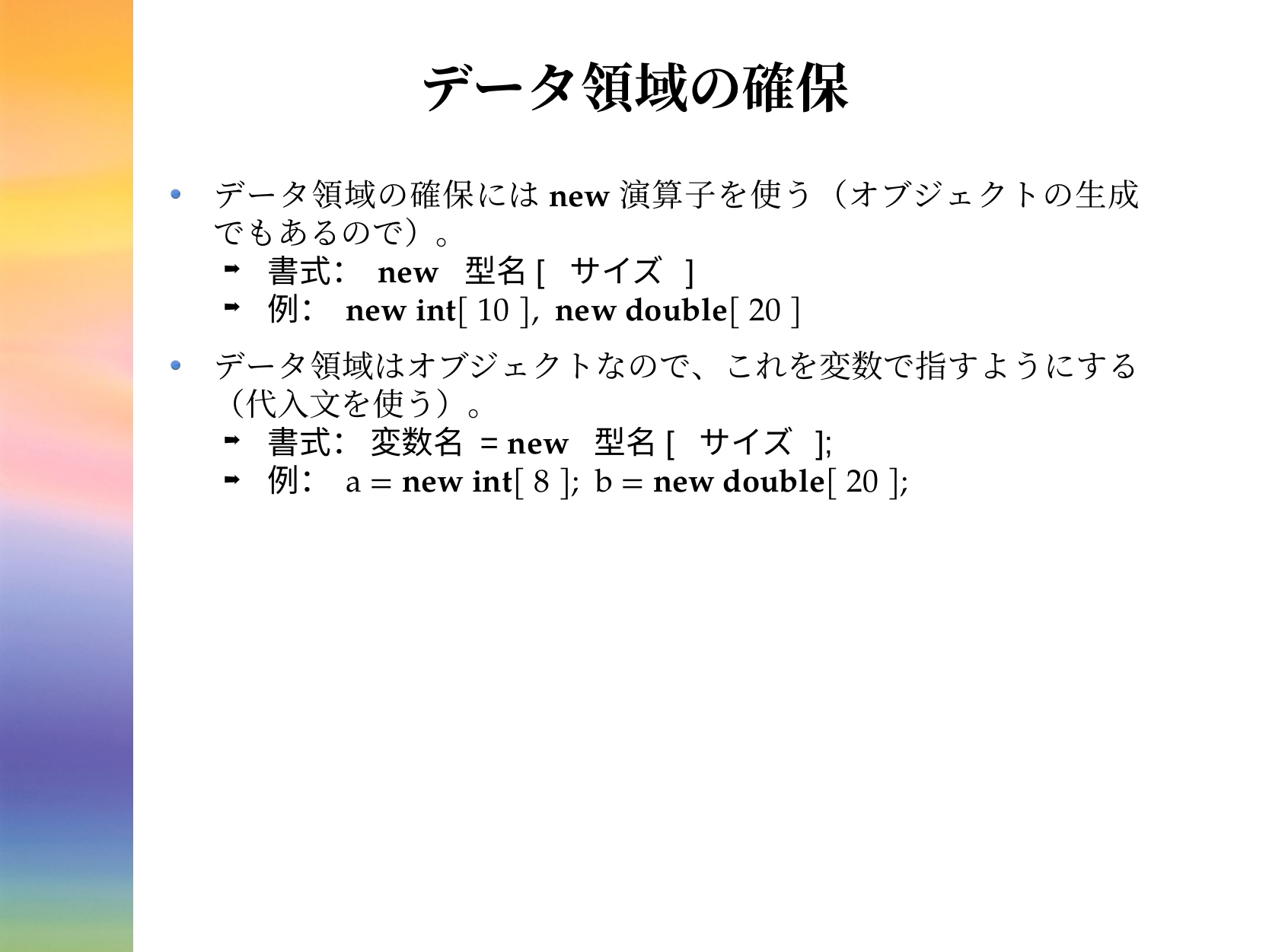

# データ領域の確保
データ領域の確保にはnew演算子を使う（オブジェクトの生成でもあるので）。
書式： new  型名[  サイズ  ]
例： new int[ 10 ],  new double[ 20 ]
データ領域はオブジェクトなので、これを変数で指すようにする（代入文を使う）。
書式： 変数名 = new  型名[  サイズ  ];
例： a = new int[ 8 ];  b = new double[ 20 ];